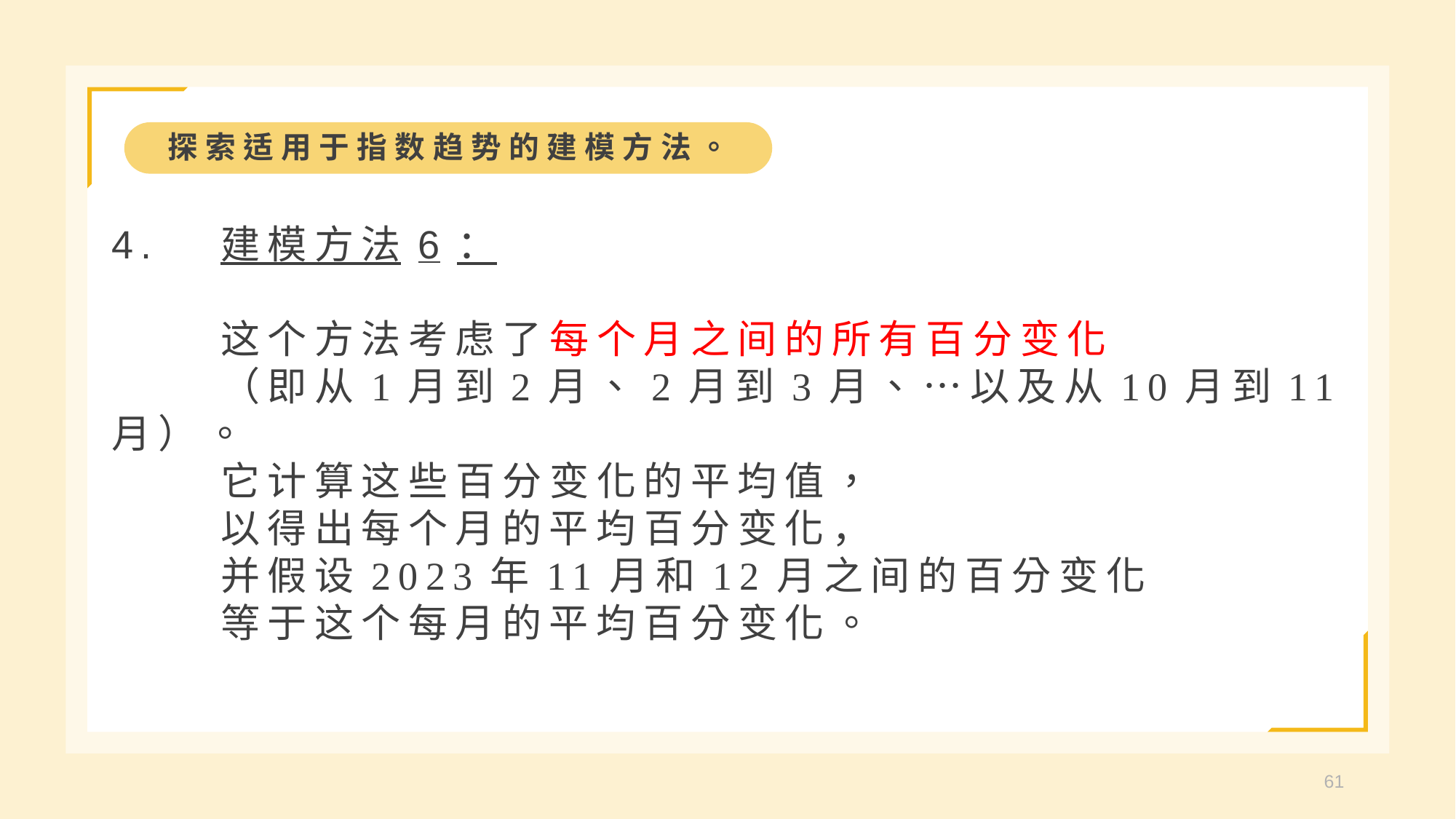

探索适用于指数趋势的建模方法。
4.	建模方法6：

	这个方法考虑了每个月之间的所有百分变化
	（即从1月到2月、2月到3月、…以及从10月到11月）。
	它计算这些百分变化的平均值，
	以得出每个月的平均百分变化，
	并假设2023年11月和12月之间的百分变化
	等于这个每月的平均百分变化。

61